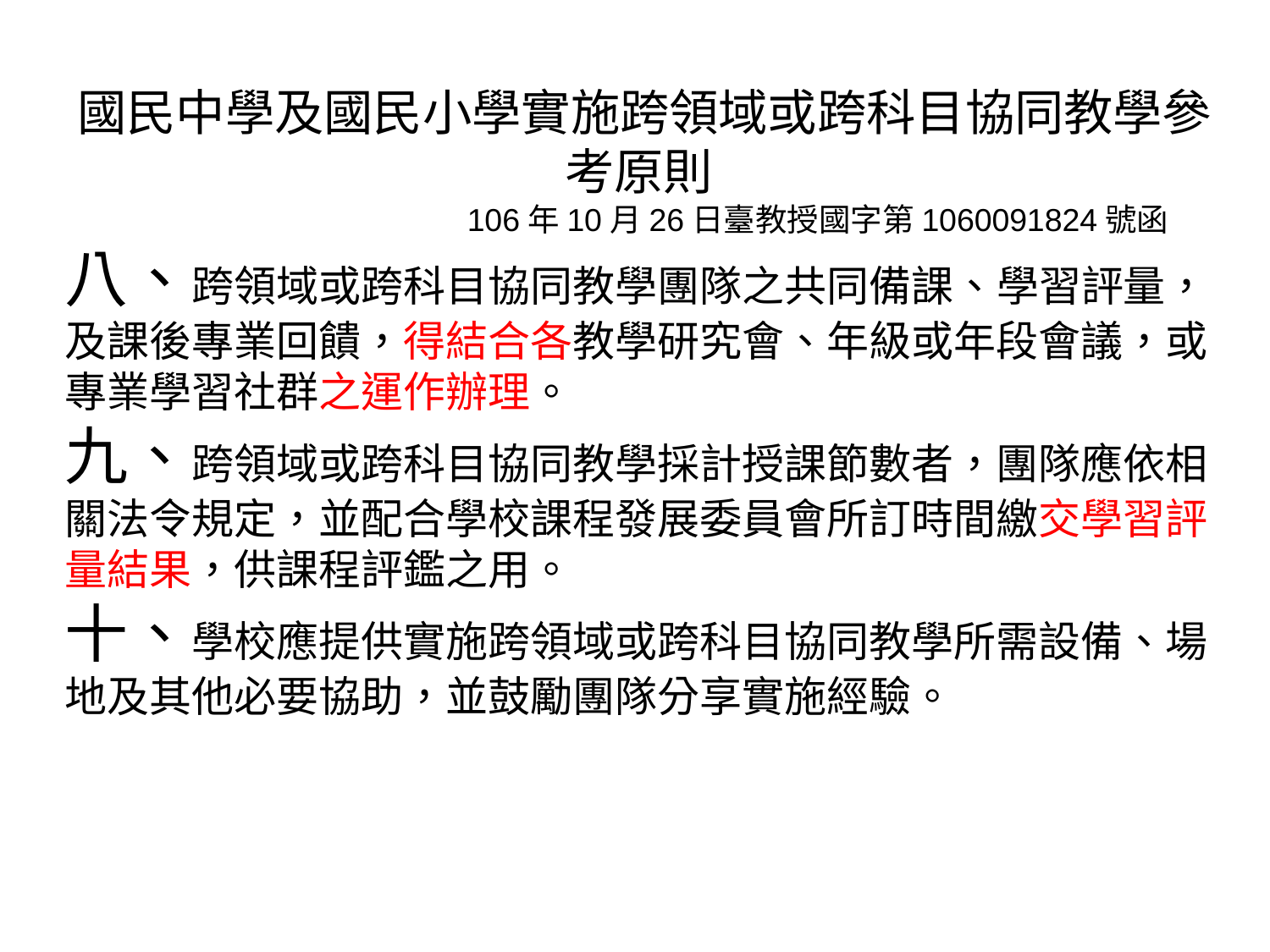

國民中學及國民小學實施跨領域或跨科目協同教學參考原則
                                       106年10月26日臺教授國字第1060091824號函
八、跨領域或跨科目協同教學團隊之共同備課、學習評量，及課後專業回饋，得結合各教學研究會、年級或年段會議，或專業學習社群之運作辦理。
九、跨領域或跨科目協同教學採計授課節數者，團隊應依相關法令規定，並配合學校課程發展委員會所訂時間繳交學習評量結果，供課程評鑑之用。
十、學校應提供實施跨領域或跨科目協同教學所需設備、場地及其他必要協助，並鼓勵團隊分享實施經驗。